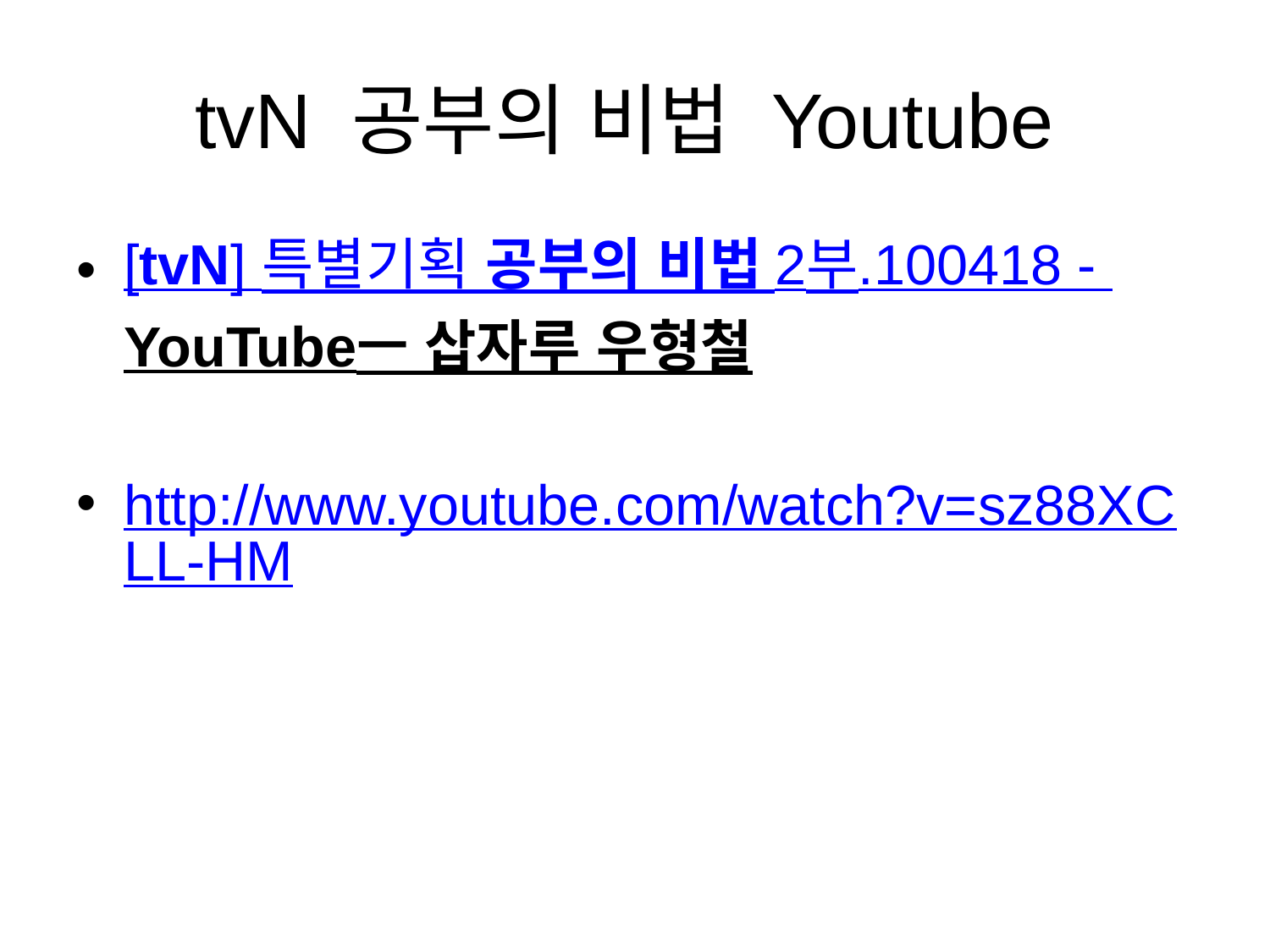

# tvN 공부의 비법 Youtube
[tvN] 특별기획 공부의 비법 2부.100418 - YouTubeㅡ 삽자루 우형철

http://www.youtube.com/watch?v=sz88XCLL-HM